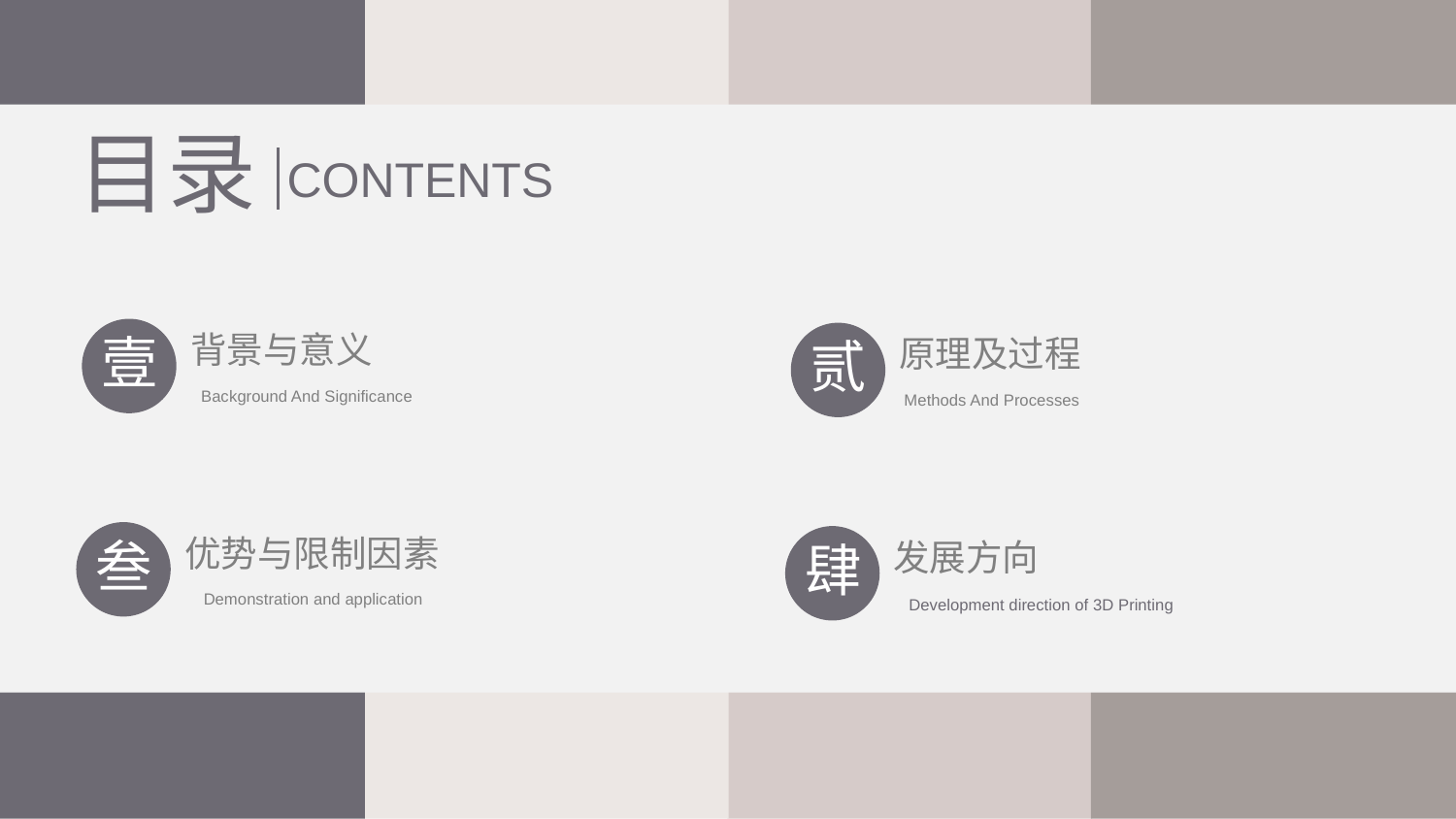

目录
CONTENTS

壹
背景与意义
Background And Significance

贰
原理及过程
Methods And Processes

叁
优势与限制因素
Demonstration and application

肆
发展方向
Development direction of 3D Printing